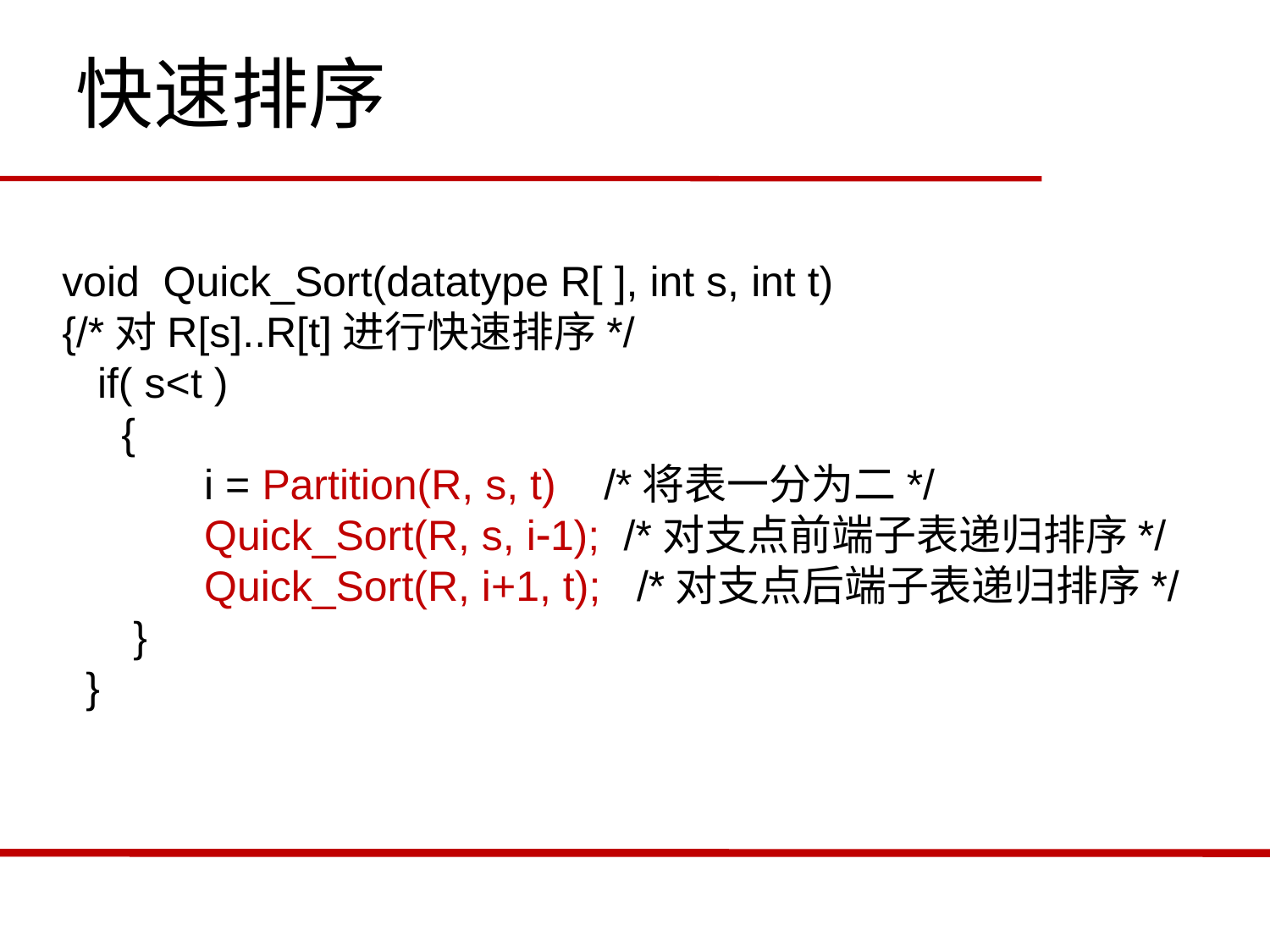

快速排序
void  Quick_Sort(datatype R[ ], int s, int t)
{/*对R[s]..R[t]进行快速排序*/
   if( s<t )
     {
            i = Partition(R, s, t)    /*将表一分为二*/
            Quick_Sort(R, s, i−1);  /*对支点前端子表递归排序*/
            Quick_Sort(R, i+1, t);   /*对支点后端子表递归排序*/
      }
  }